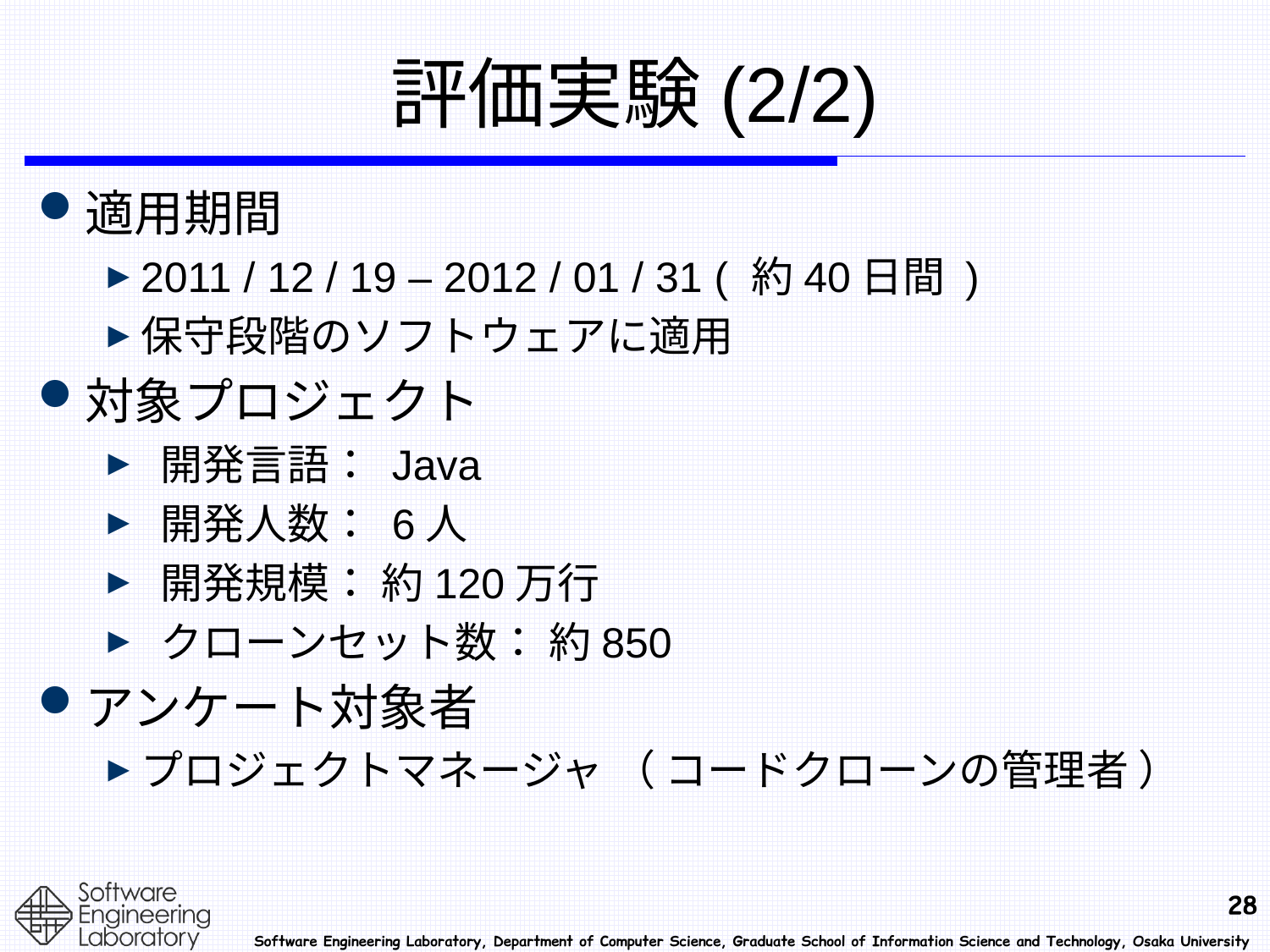

# 評価実験(2/2)
適用期間
2011 / 12 / 19 – 2012 / 01 / 31 ( 約40日間 )
保守段階のソフトウェアに適用
対象プロジェクト
 開発言語： Java
 開発人数： 6人
 開発規模： 約120万行
 クローンセット数： 約850
アンケート対象者
プロジェクトマネージャ （ コードクローンの管理者 ）